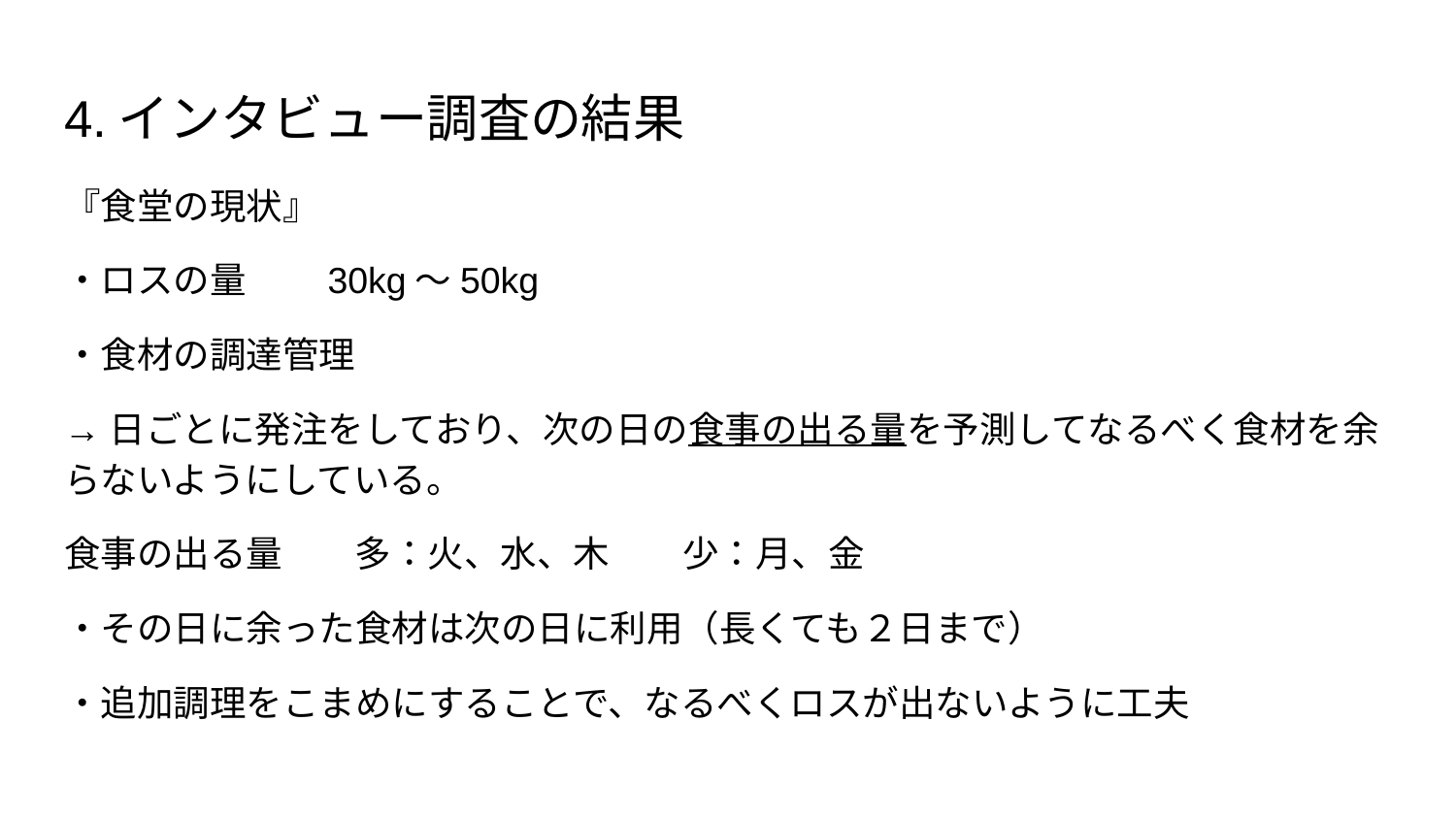

# 4.インタビュー調査の結果
『食堂の現状』
・ロスの量　　30kg〜50kg
・食材の調達管理
→日ごとに発注をしており、次の日の食事の出る量を予測してなるべく食材を余らないようにしている。
食事の出る量　　多：火、水、木　　少：月、金
・その日に余った食材は次の日に利用（長くても２日まで）
・追加調理をこまめにすることで、なるべくロスが出ないように工夫